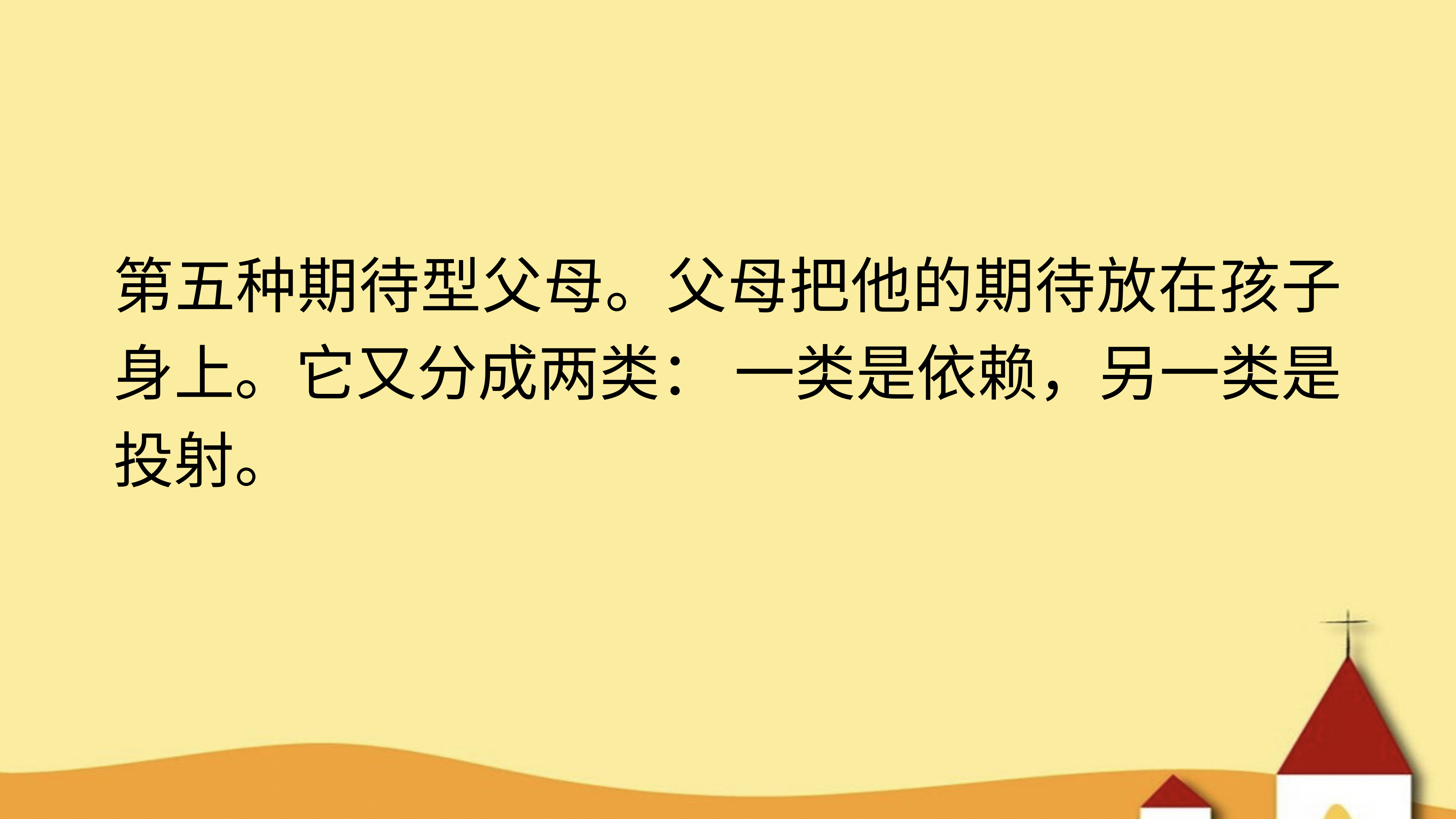

#
第五种期待型父母。父母把他的期待放在孩子身上。它又分成两类： 一类是依赖，另一类是投射。